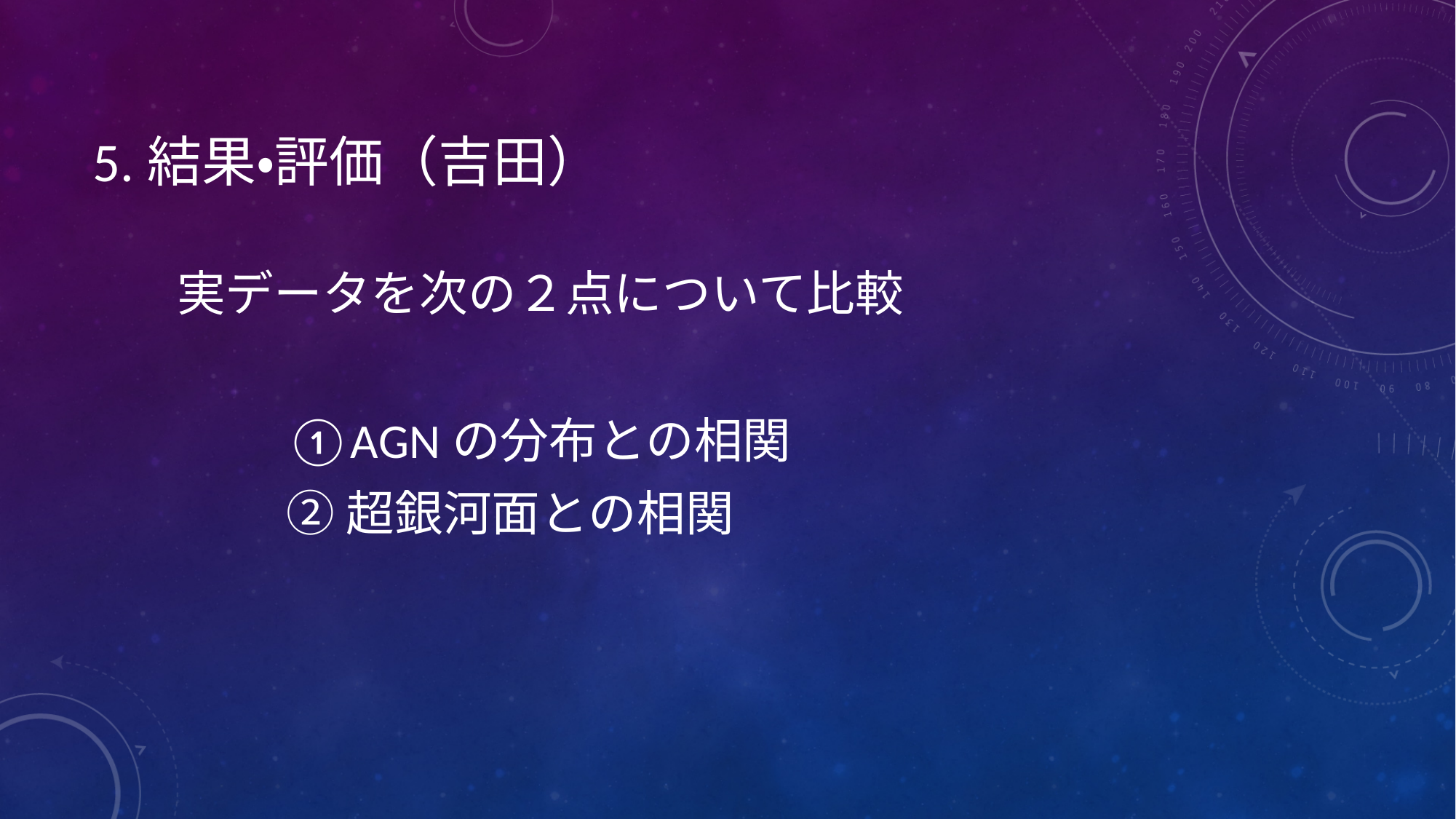

# 5.結果・評価（吉田）
実データを次の２点について比較

	①AGNの分布との相関
	②超銀河面との相関